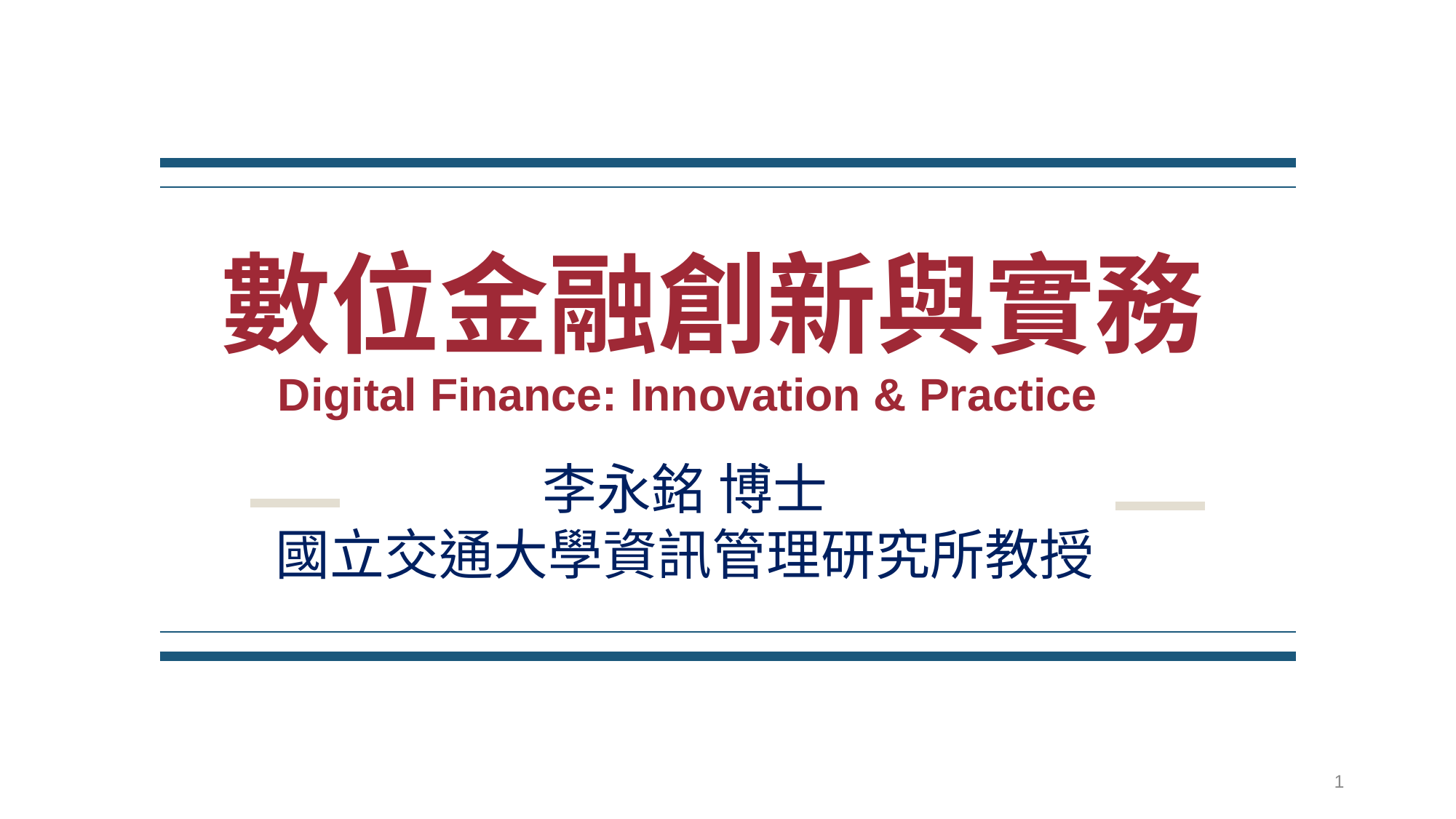

# 數位金融創新與實務
Digital Finance: Innovation & Practice
李永銘 博士
國立交通大學資訊管理研究所教授
1